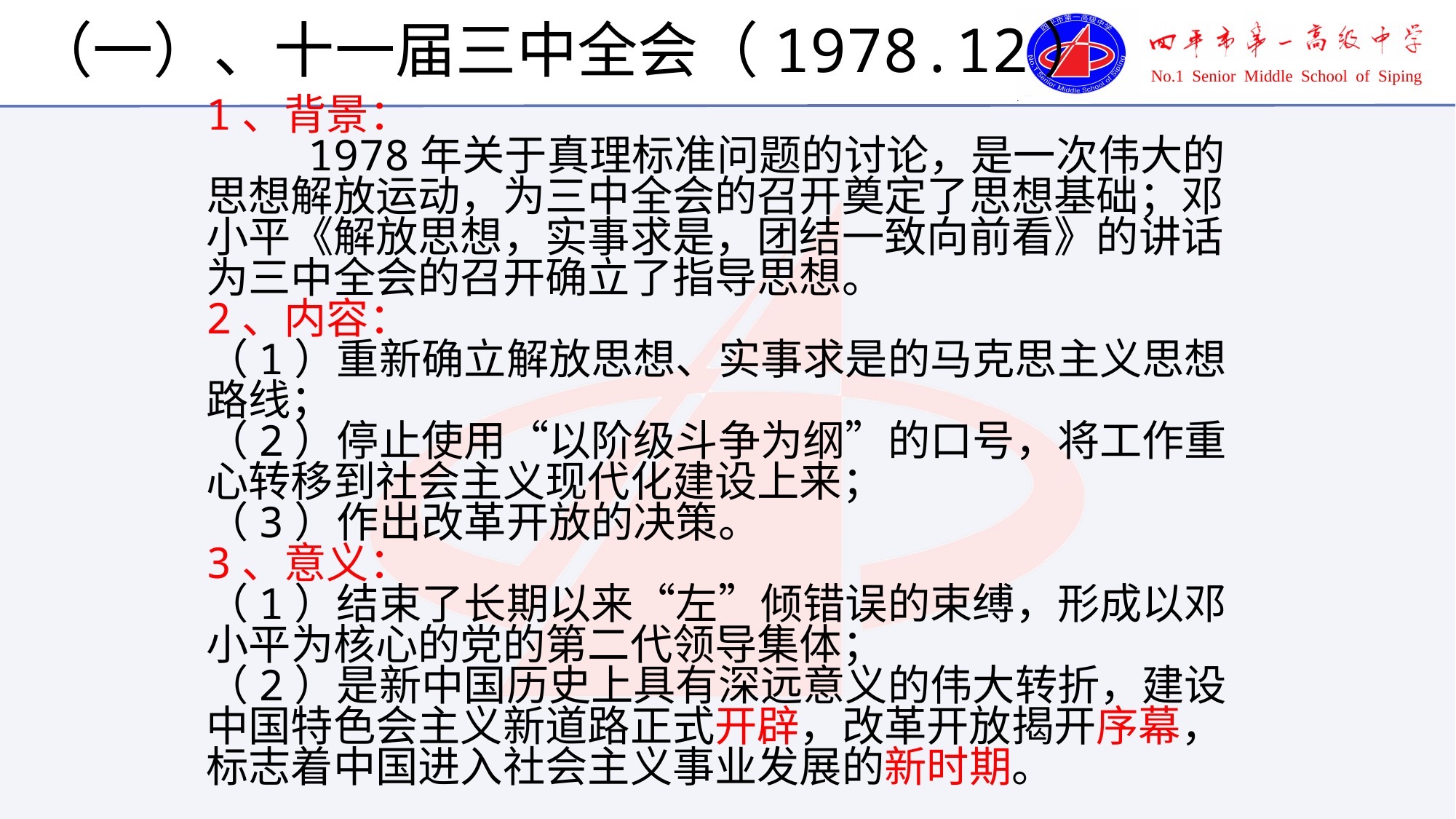

（一）、十一届三中全会（1978.12）
1、背景：
    1978年关于真理标准问题的讨论，是一次伟大的思想解放运动，为三中全会的召开奠定了思想基础；邓小平《解放思想，实事求是，团结一致向前看》的讲话为三中全会的召开确立了指导思想。
2、内容：
（1）重新确立解放思想、实事求是的马克思主义思想路线；
（2）停止使用“以阶级斗争为纲”的口号，将工作重心转移到社会主义现代化建设上来；
（3）作出改革开放的决策。
3、意义：
（1）结束了长期以来“左”倾错误的束缚，形成以邓小平为核心的党的第二代领导集体；
（2）是新中国历史上具有深远意义的伟大转折，建设中国特色会主义新道路正式开辟，改革开放揭开序幕，标志着中国进入社会主义事业发展的新时期。